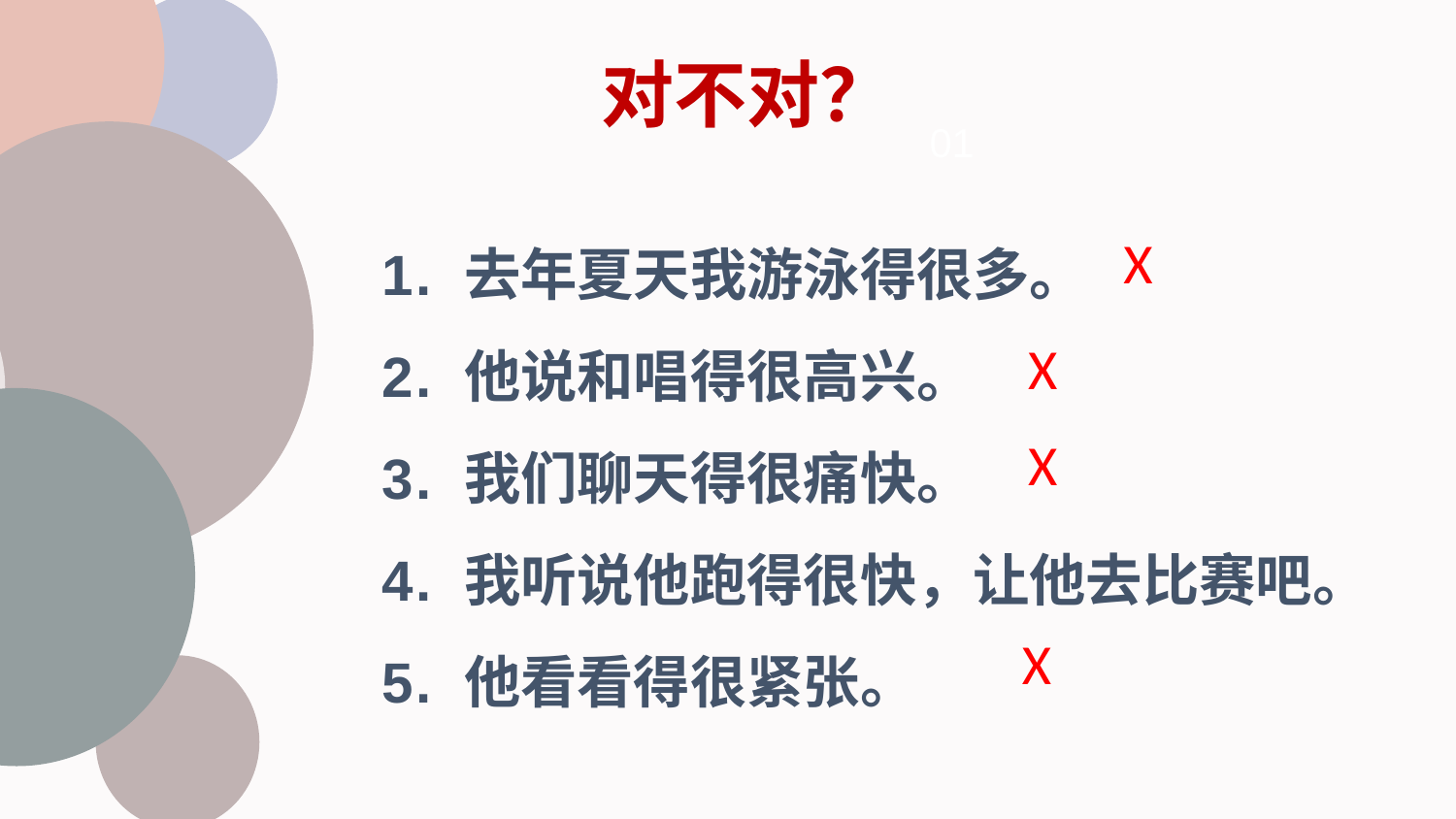

对不对？
01
去年夏天我游泳得很多。
他说和唱得很高兴。
我们聊天得很痛快。
我听说他跑得很快，让他去比赛吧。
他看看得很紧张。
X
X
X
X